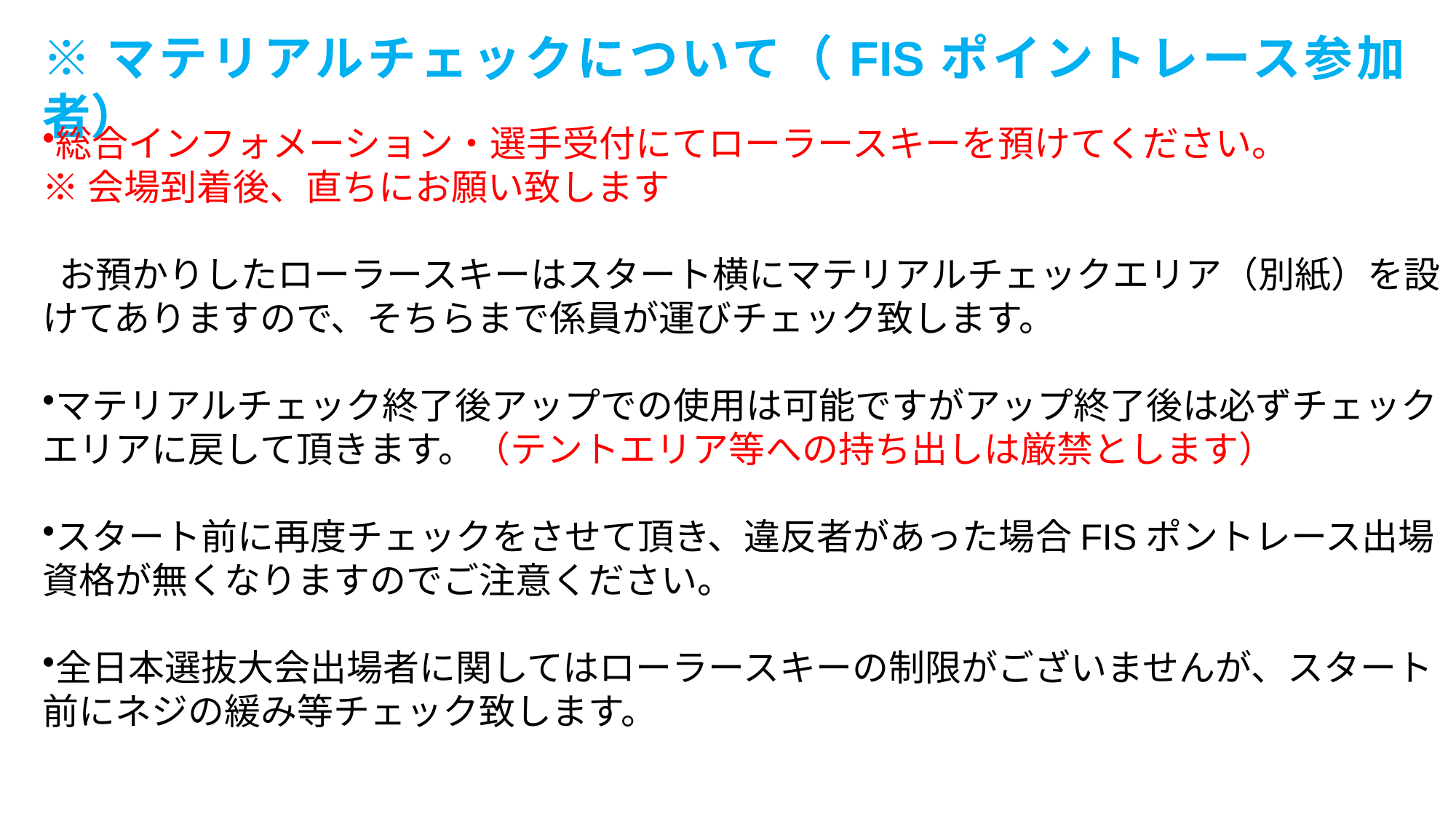

※マテリアルチェックについて（FISポイントレース参加者）

総合インフォメーション・選手受付にてローラースキーを預けてください。
※会場到着後、直ちにお願い致します

 お預かりしたローラースキーはスタート横にマテリアルチェックエリア（別紙）を設けてありますので、そちらまで係員が運びチェック致します。

マテリアルチェック終了後アップでの使用は可能ですがアップ終了後は必ずチェックエリアに戻して頂きます。（テントエリア等への持ち出しは厳禁とします）

スタート前に再度チェックをさせて頂き、違反者があった場合FISポントレース出場資格が無くなりますのでご注意ください。

全日本選抜大会出場者に関してはローラースキーの制限がございませんが、スタート前にネジの緩み等チェック致します。